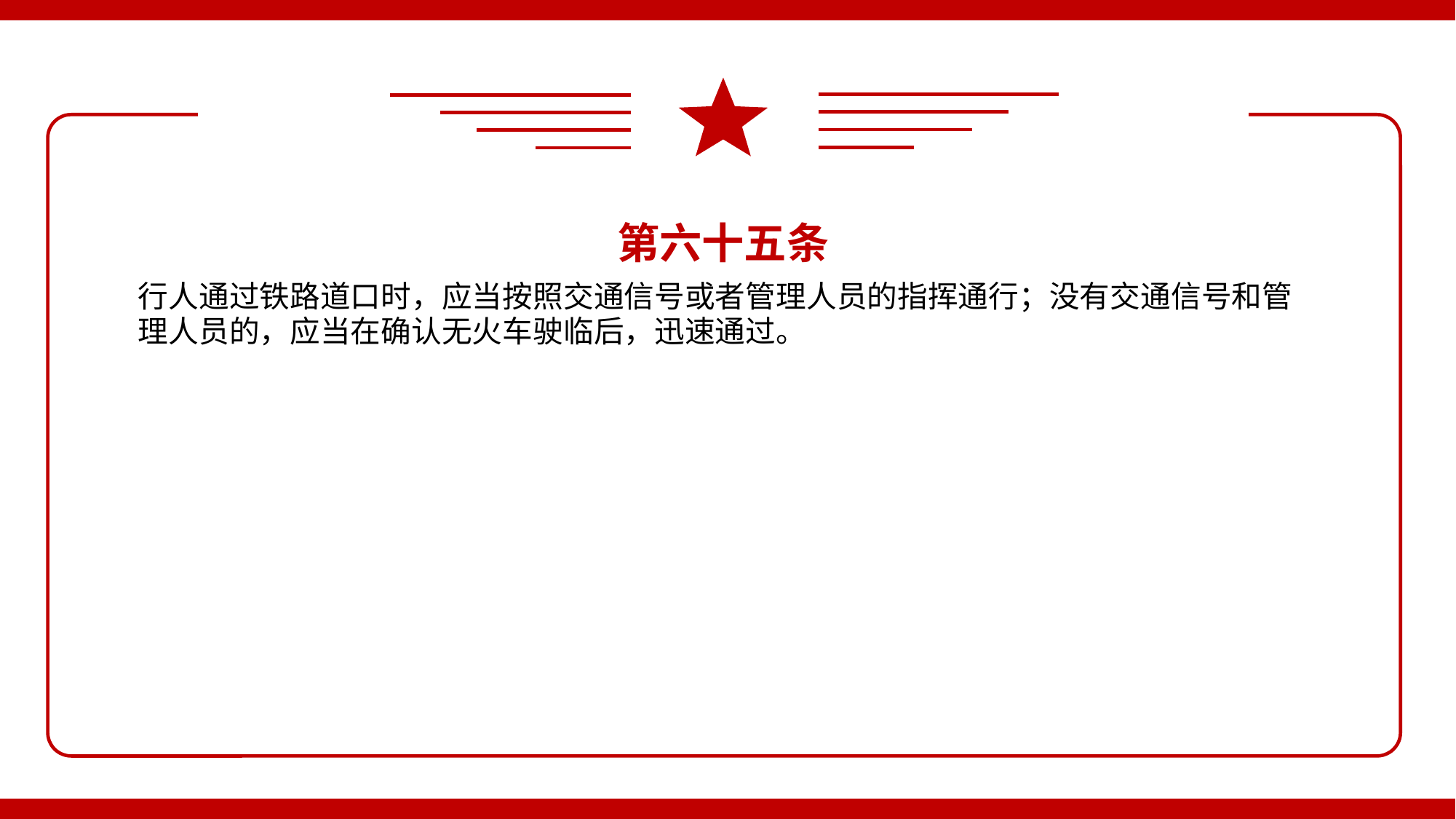

第六十五条
行人通过铁路道口时，应当按照交通信号或者管理人员的指挥通行；没有交通信号和管理人员的，应当在确认无火车驶临后，迅速通过。